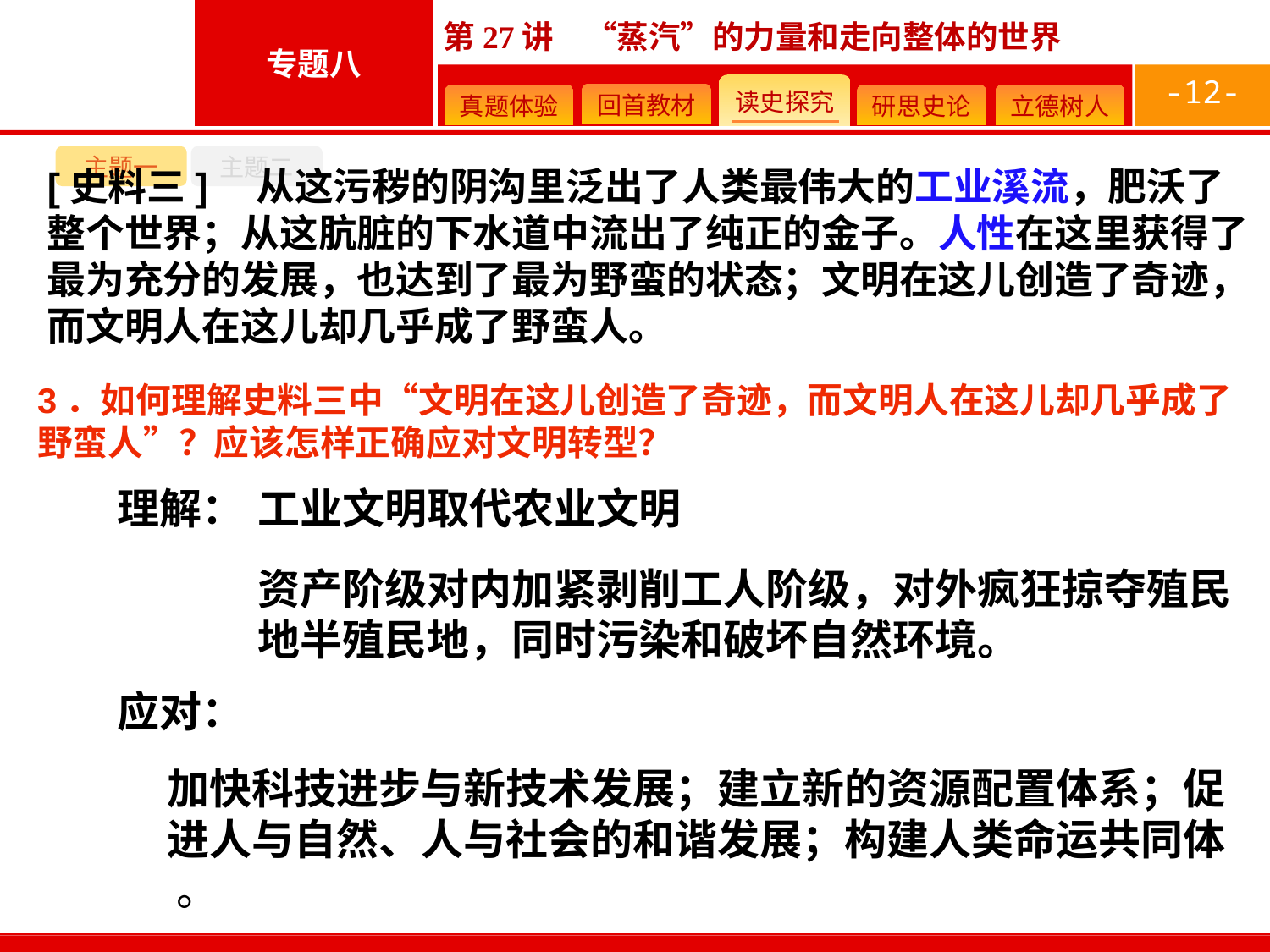

-12-
主题一
主题二
[史料三]　从这污秽的阴沟里泛出了人类最伟大的工业溪流，肥沃了整个世界；从这肮脏的下水道中流出了纯正的金子。人性在这里获得了最为充分的发展，也达到了最为野蛮的状态；文明在这儿创造了奇迹，而文明人在这儿却几乎成了野蛮人。
3．如何理解史料三中“文明在这儿创造了奇迹，而文明人在这儿却几乎成了野蛮人”？应该怎样正确应对文明转型？
理解：

应对：
工业文明取代农业文明
资产阶级对内加紧剥削工人阶级，对外疯狂掠夺殖民地半殖民地，同时污染和破坏自然环境。

加快科技进步与新技术发展；建立新的资源配置体系；促进人与自然、人与社会的和谐发展；构建人类命运共同体 。